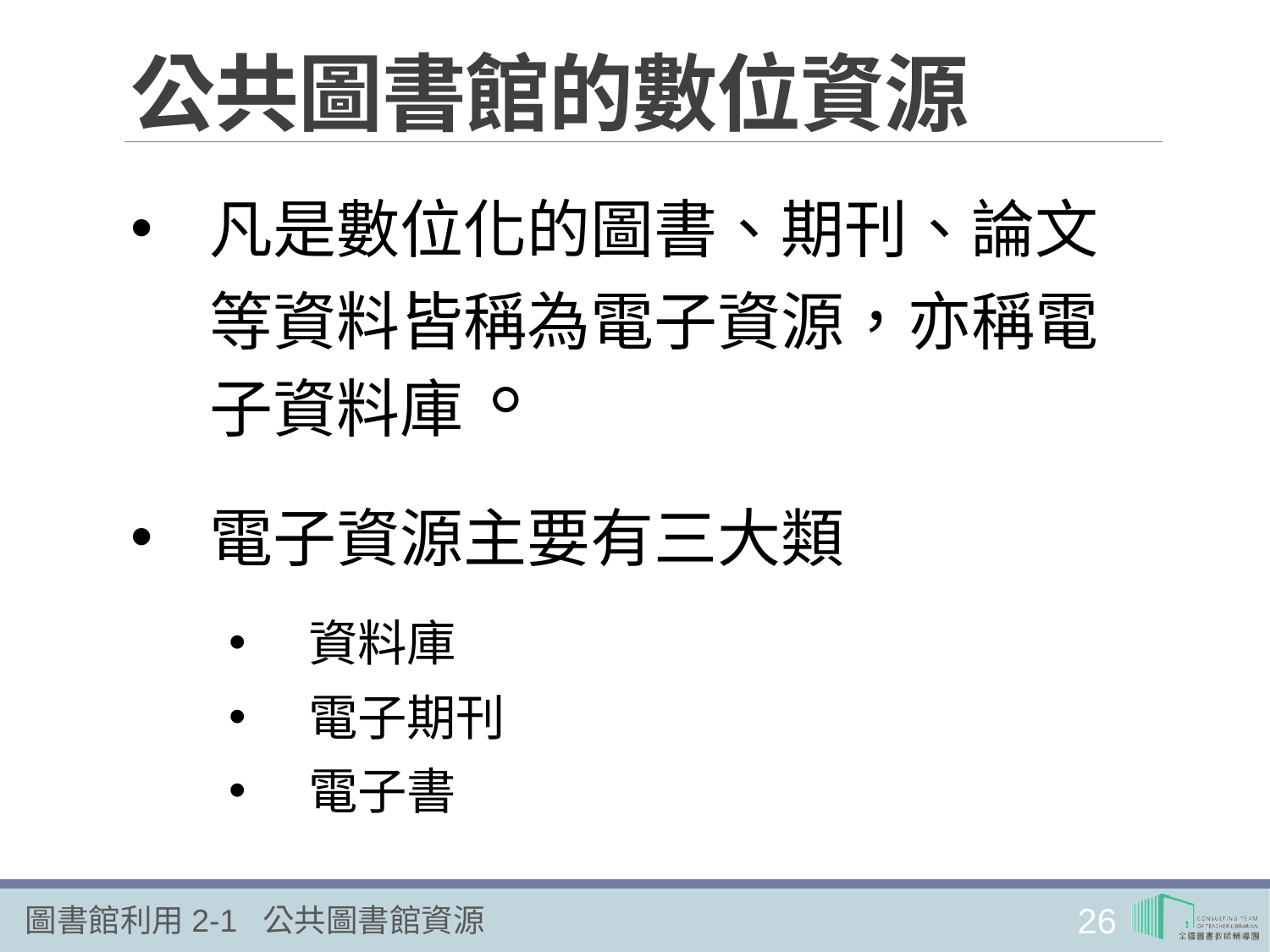

公共圖書館的數位資源
凡是數位化的圖書、期刊、論文等資料皆稱為電子資源，亦稱電子資料庫。
電子資源主要有三大類
資料庫
電子期刊
電子書